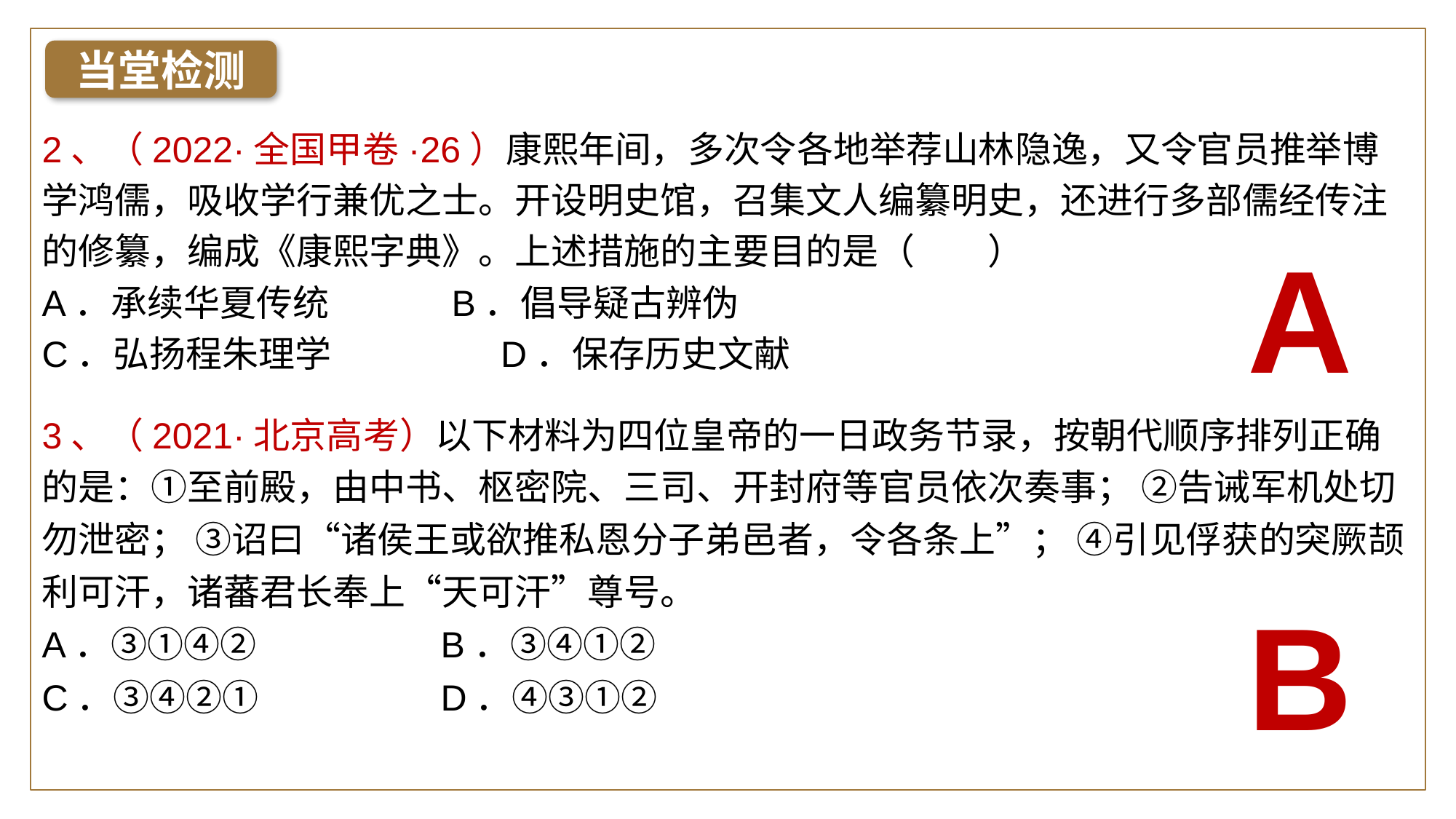

当堂检测
2、（2022·全国甲卷·26）康熙年间，多次令各地举荐山林隐逸，又令官员推举博学鸿儒，吸收学行兼优之士。开设明史馆，召集文人编纂明史，还进行多部儒经传注的修纂，编成《康熙字典》。上述措施的主要目的是（　　）
A．承续华夏传统   	         B．倡导疑古辨伪
C．弘扬程朱理学	               D．保存历史文献
A
3、（2021·北京高考）以下材料为四位皇帝的一日政务节录，按朝代顺序排列正确的是：①至前殿，由中书、枢密院、三司、开封府等官员依次奏事； ②告诫军机处切勿泄密； ③诏曰“诸侯王或欲推私恩分子弟邑者，令各条上”； ④引见俘获的突厥颉利可汗，诸蕃君长奉上“天可汗”尊号。
A．③①④②	                     B．③④①②
C．③④②①	                     D．④③①②
B